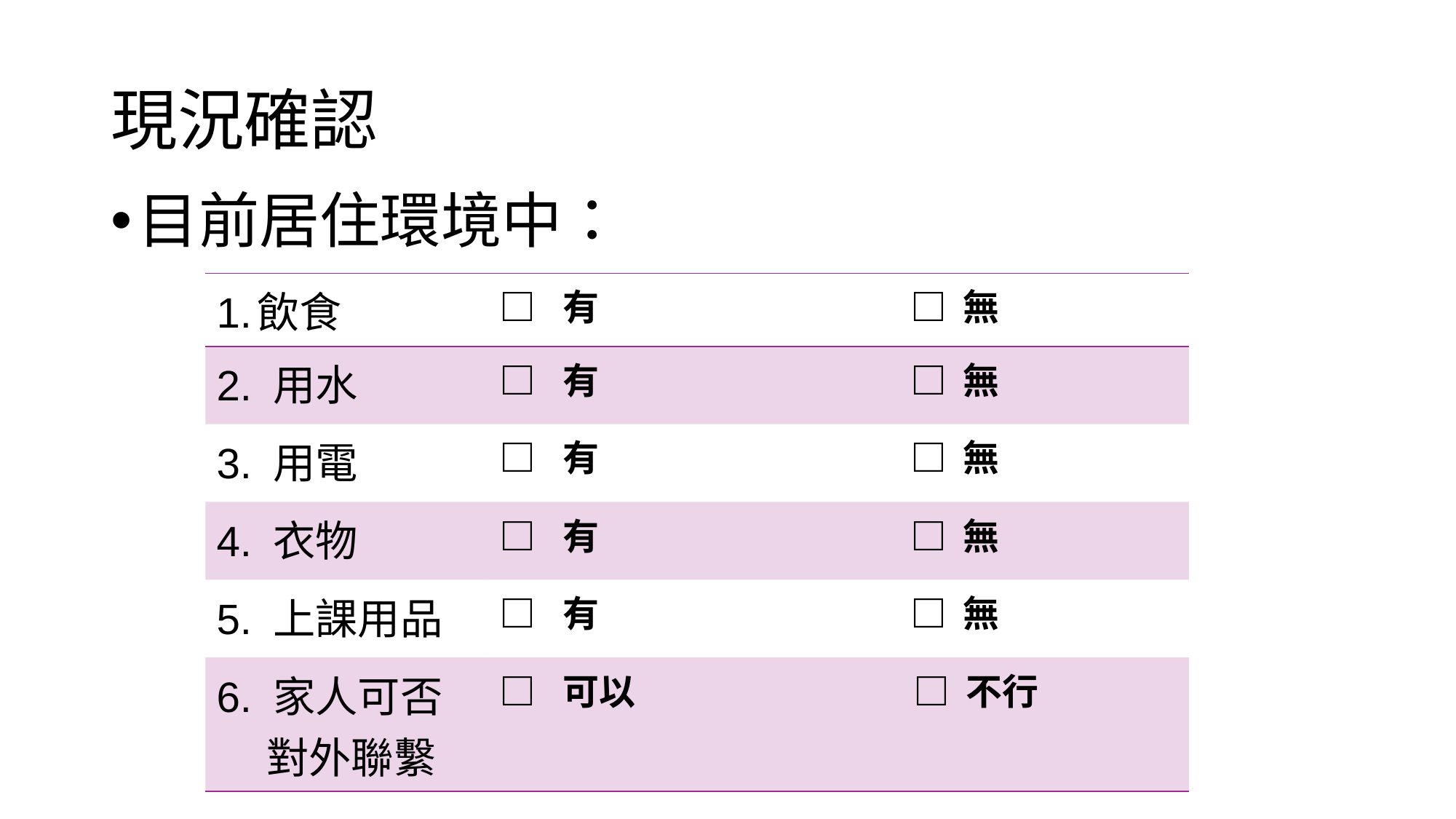

# 現況確認
目前居住環境中：

| 飲食 | □ 有 □ 無 |
| --- | --- |
| 2. 用水 | □ 有 □ 無 |
| 3. 用電 | □ 有 □ 無 |
| 4. 衣物 | □ 有 □ 無 |
| 5. 上課用品 | □ 有 □ 無 |
| 6. 家人可否 對外聯繫 | □ 可以 □ 不行 |